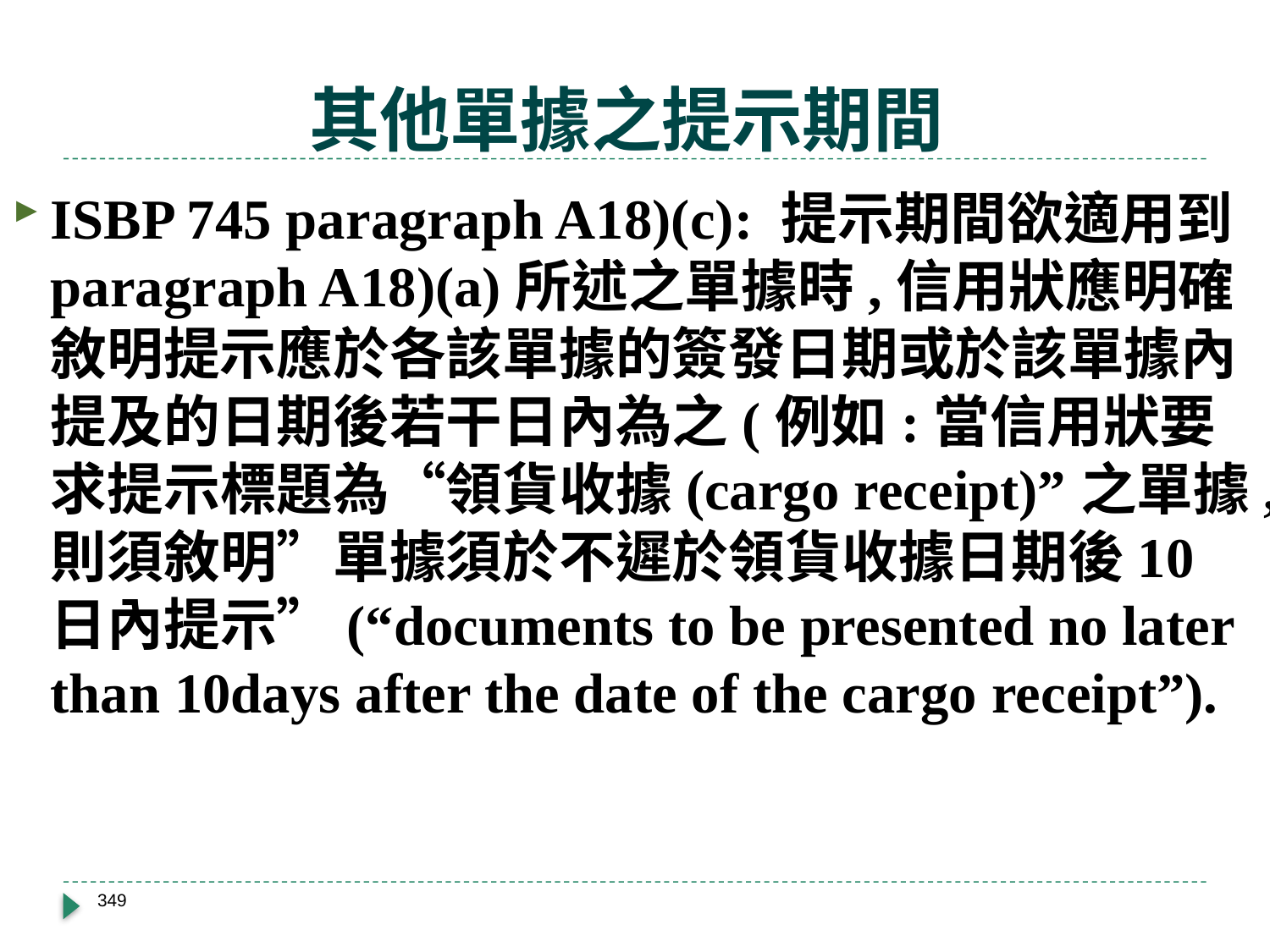

# 其他單據之提示期間
ISBP 745 paragraph A18)(c): 提示期間欲適用到paragraph A18)(a)所述之單據時,信用狀應明確敘明提示應於各該單據的簽發日期或於該單據內提及的日期後若干日內為之(例如:當信用狀要求提示標題為“領貨收據(cargo receipt)”之單據,則須敘明”單據須於不遲於領貨收據日期後10日內提示”(“documents to be presented no later than 10days after the date of the cargo receipt”).
349